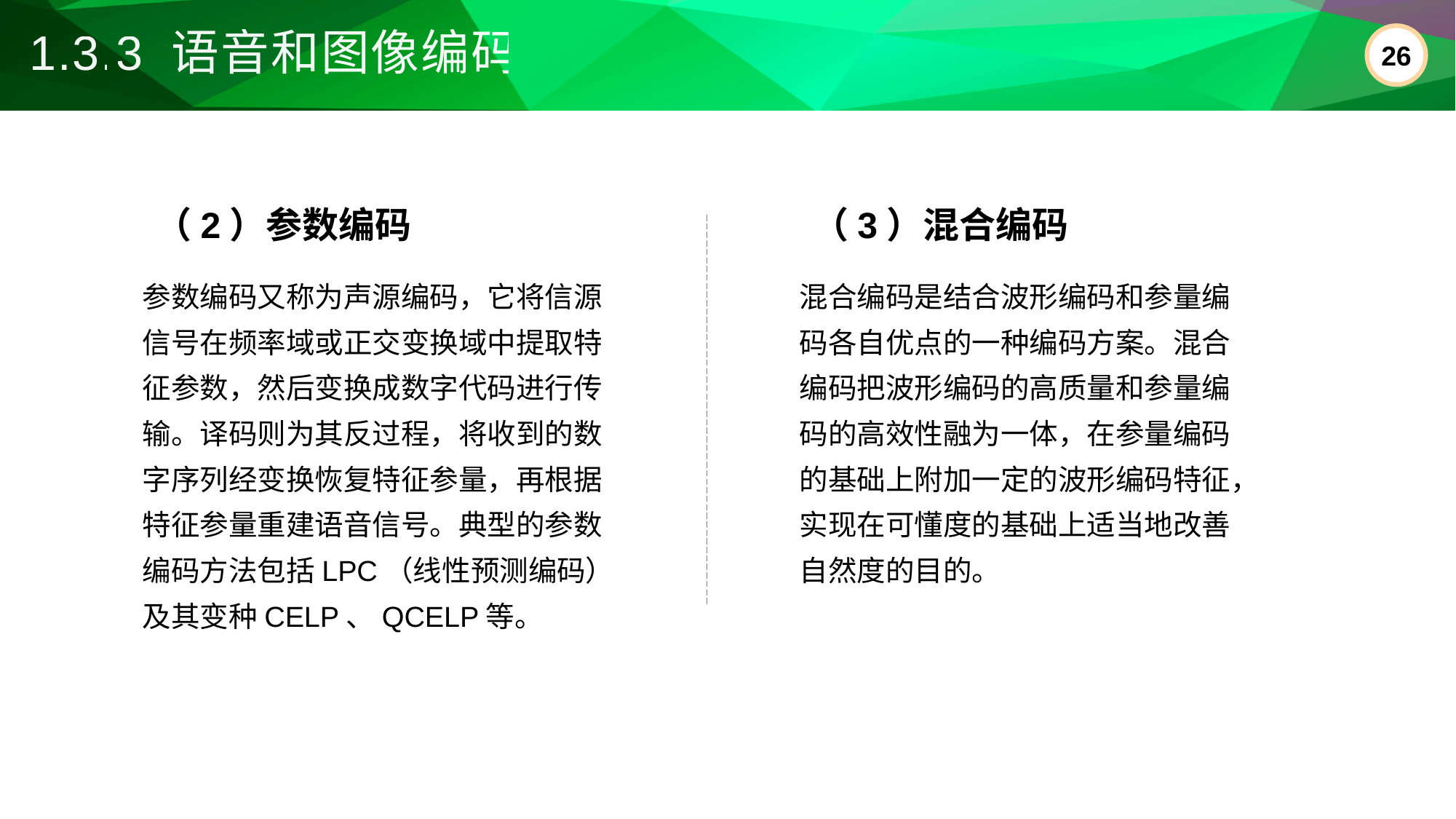

1.3.3 语音和图像编码
（2）参数编码
（3）混合编码
参数编码又称为声源编码，它将信源信号在频率域或正交变换域中提取特征参数，然后变换成数字代码进行传输。译码则为其反过程，将收到的数字序列经变换恢复特征参量，再根据特征参量重建语音信号。典型的参数编码方法包括LPC（线性预测编码）及其变种CELP、QCELP等。
混合编码是结合波形编码和参量编码各自优点的一种编码方案。混合编码把波形编码的高质量和参量编码的高效性融为一体，在参量编码的基础上附加一定的波形编码特征，实现在可懂度的基础上适当地改善自然度的目的。